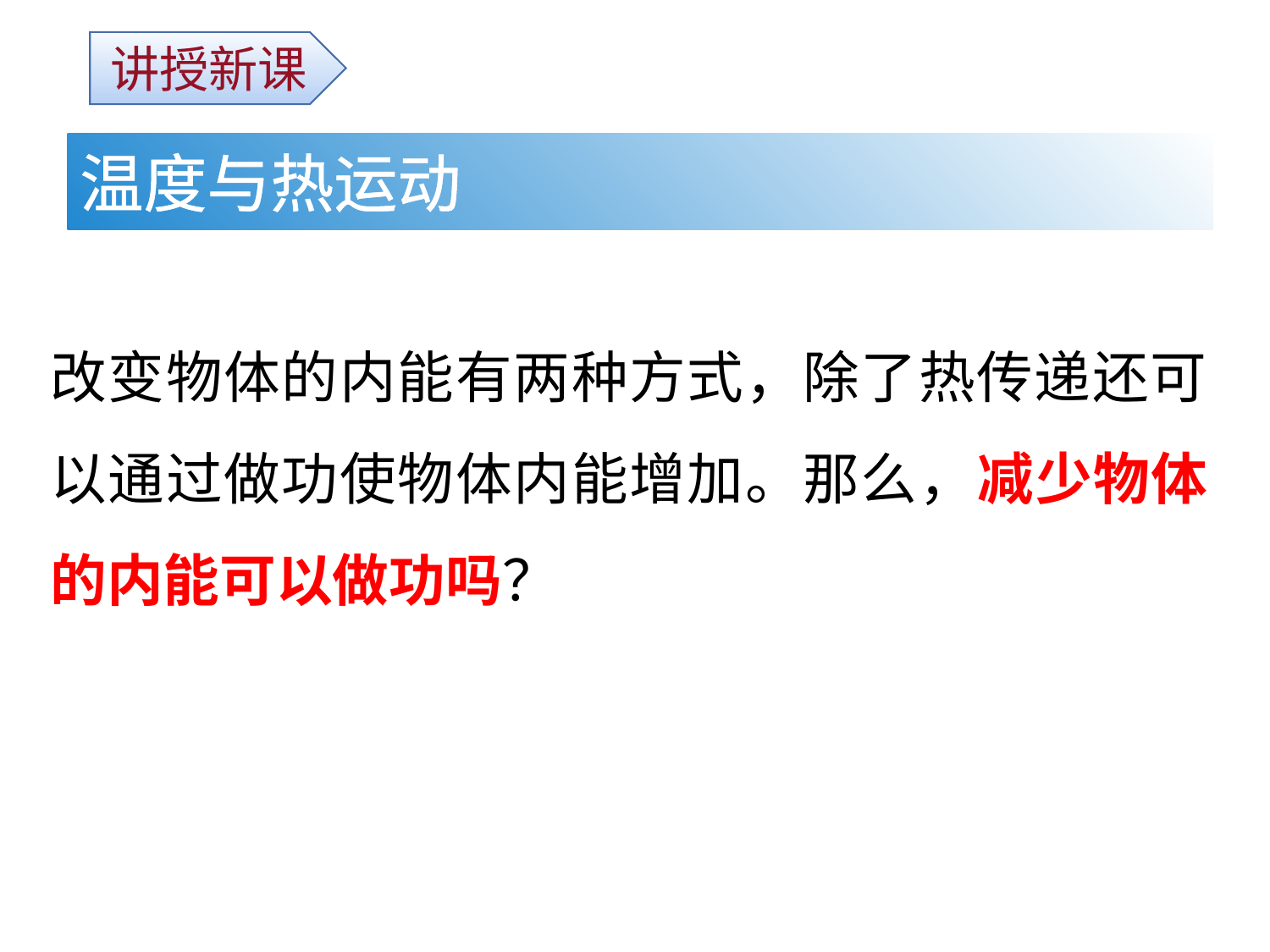

讲授新课
温度与热运动
改变物体的内能有两种方式，除了热传递还可以通过做功使物体内能增加。那么，减少物体的内能可以做功吗？